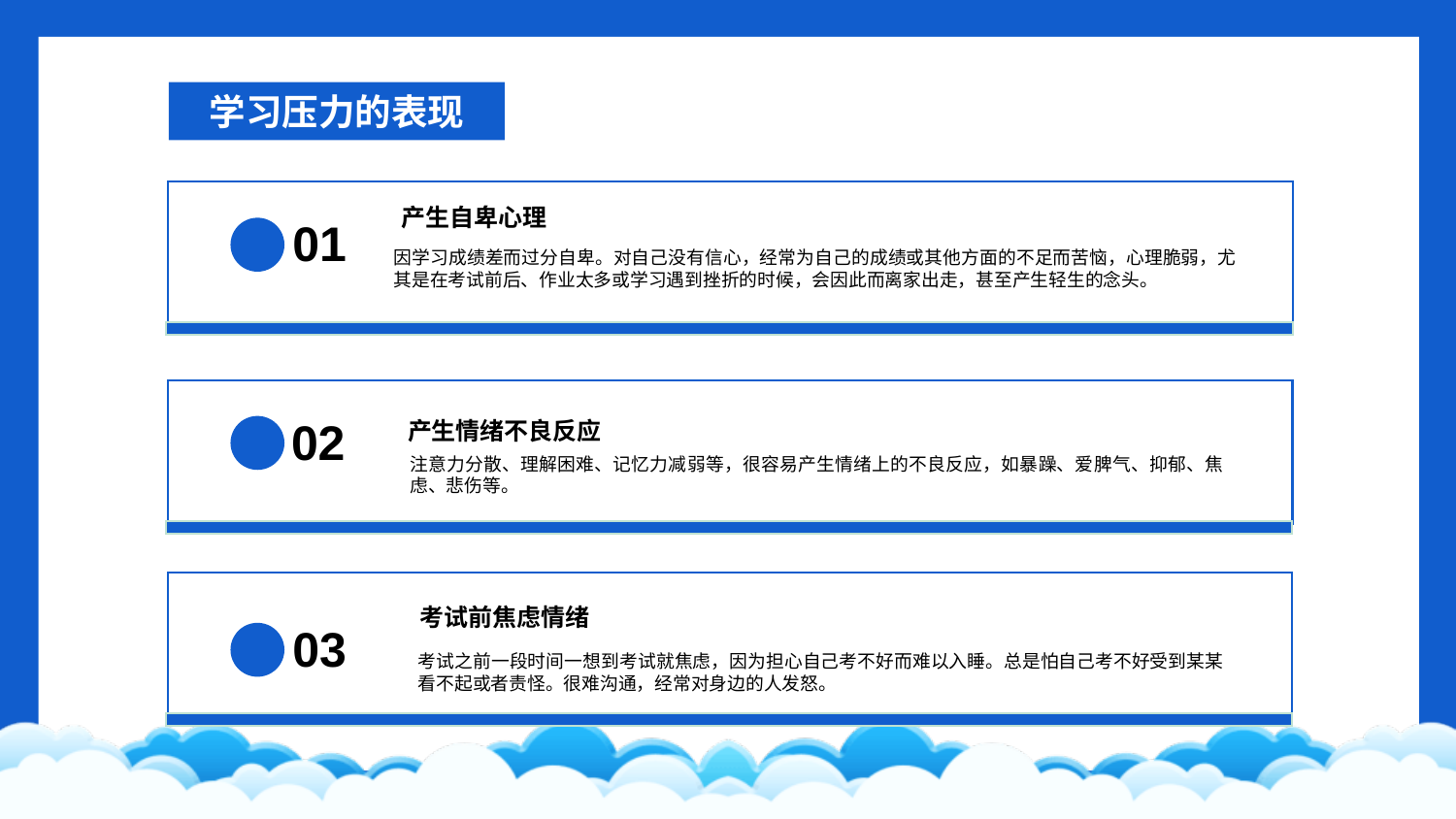

学习压力的表现

产生自卑心理
01

因学习成绩差而过分自卑。对自己没有信心，经常为自己的成绩或其他方面的不足而苦恼，心理脆弱，尤其是在考试前后、作业太多或学习遇到挫折的时候，会因此而离家出走，甚至产生轻生的念头。

02

产生情绪不良反应
注意力分散、理解困难、记忆力减弱等，很容易产生情绪上的不良反应，如暴躁、爱脾气、抑郁、焦虑、悲伤等。

考试前焦虑情绪
03

考试之前一段时间一想到考试就焦虑，因为担心自己考不好而难以入睡。总是怕自己考不好受到某某看不起或者责怪。很难沟通，经常对身边的人发怒。